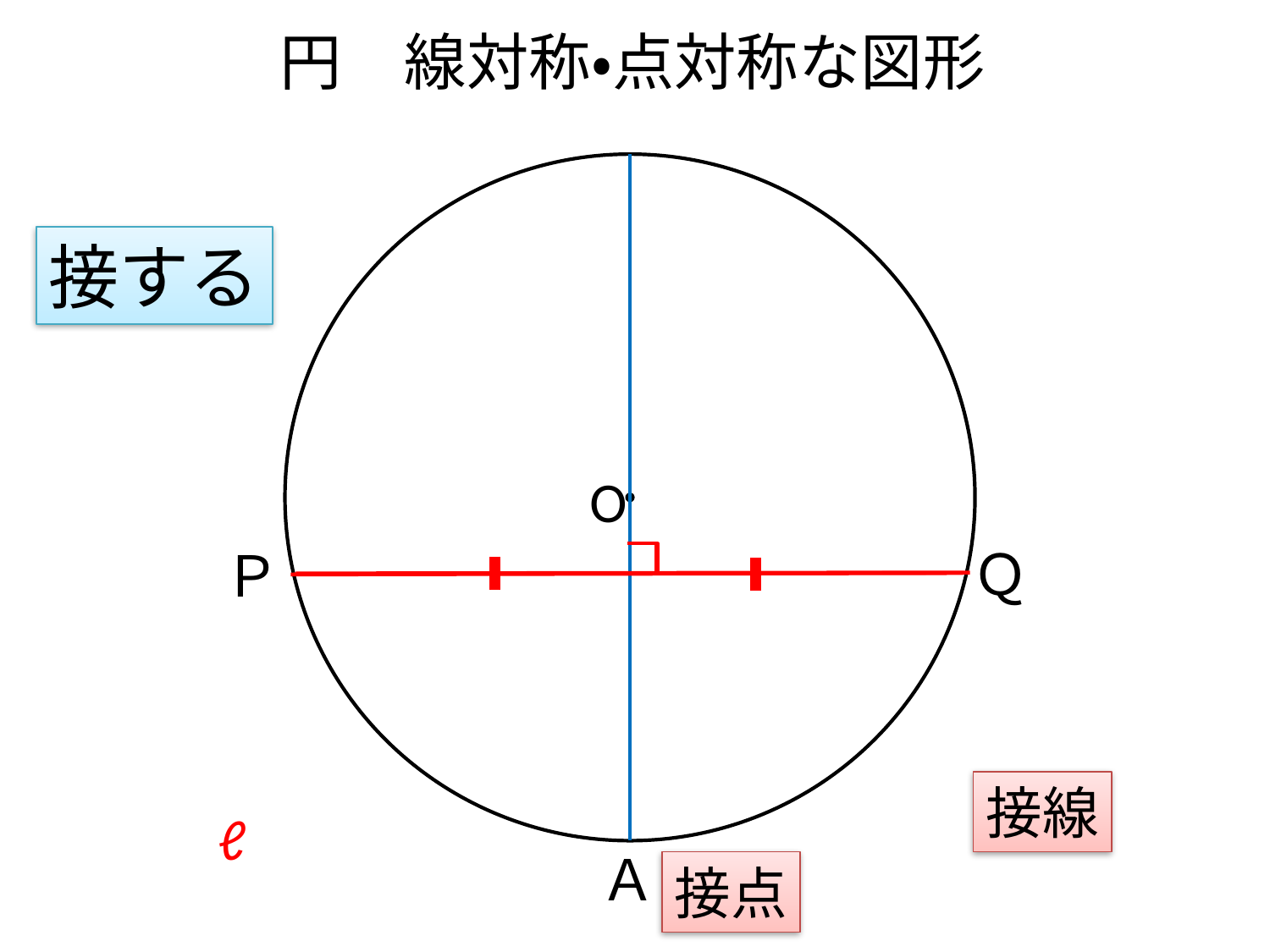

# 円　線対称・点対称な図形

接する
O
Ｑ
Ｐ

接線
ℓ
Ａ
接点